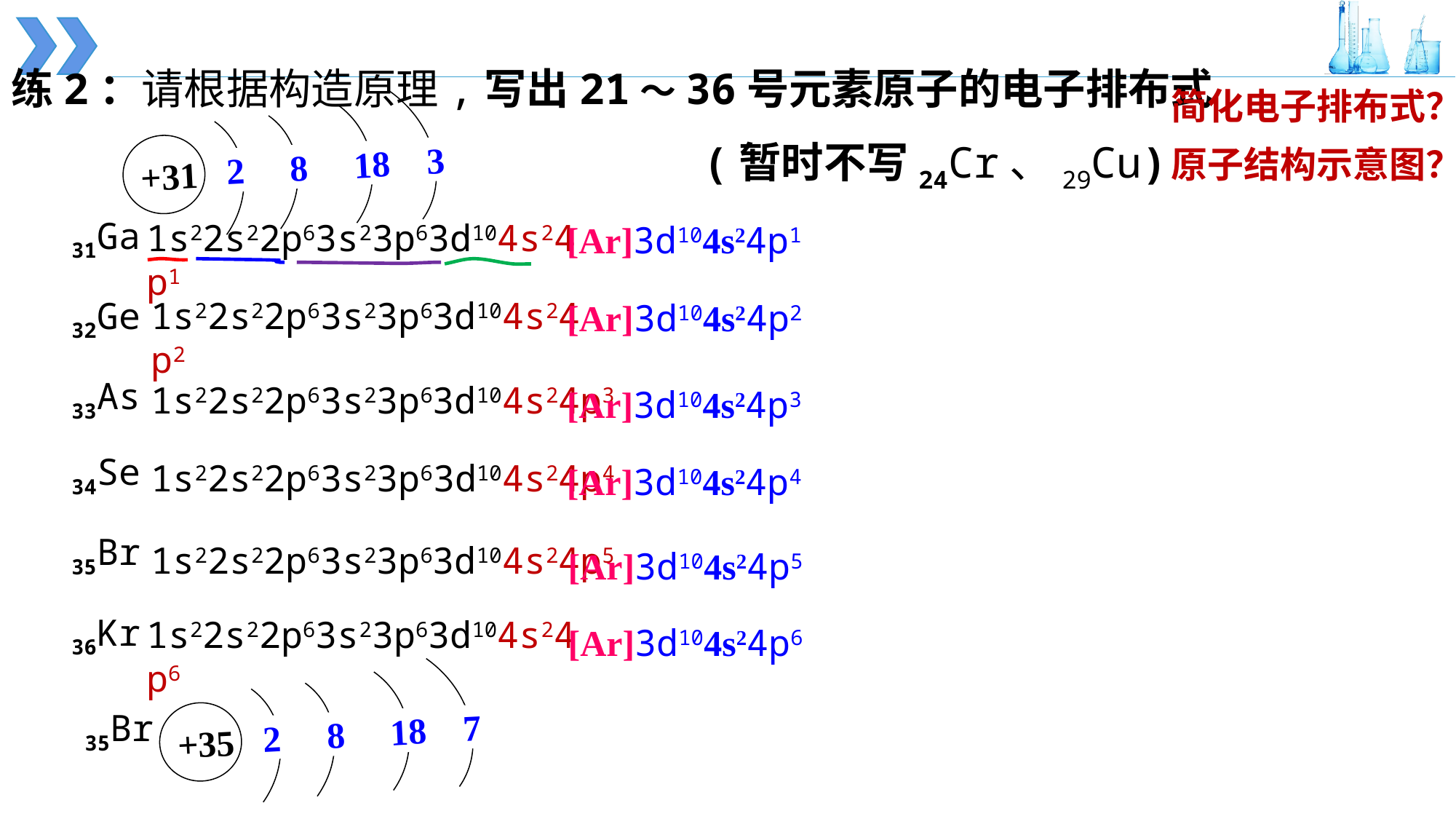

练2：请根据构造原理,写出21～36号元素原子的电子排布式
简化电子排布式？

2     8     18    3
+31
(暂时不写24Cr、29Cu)
原子结构示意图？
31Ga
1s22s22p63s23p63d104s24p1
[Ar]3d104s24p1

1s22s22p63s23p63d104s24p2
32Ge
[Ar]3d104s24p2
33As
1s22s22p63s23p63d104s24p3
[Ar]3d104s24p3
34Se
1s22s22p63s23p63d104s24p4
[Ar]3d104s24p4
35Br
1s22s22p63s23p63d104s24p5
[Ar]3d104s24p5
36Kr
1s22s22p63s23p63d104s24p6
[Ar]3d104s24p6

2     8     18    7
+35
35Br